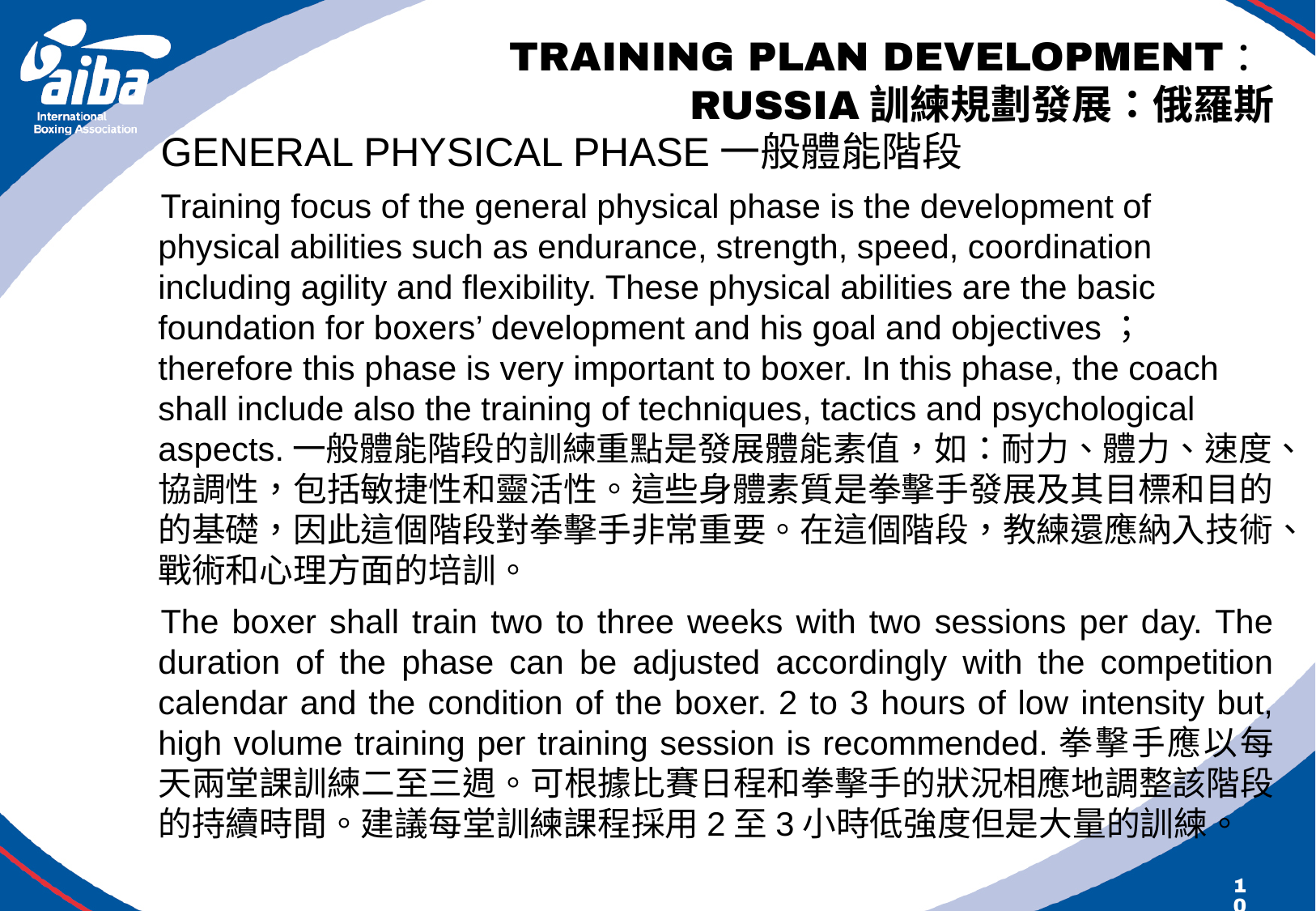

# TRAINING PLAN DEVELOPMENT： RUSSIA訓練規劃發展：俄羅斯
GENERAL PHYSICAL PHASE一般體能階段
Training focus of the general physical phase is the development of physical abilities such as endurance, strength, speed, coordination including agility and flexibility. These physical abilities are the basic foundation for boxers’ development and his goal and objectives； therefore this phase is very important to boxer. In this phase, the coach shall include also the training of techniques, tactics and psychological aspects.一般體能階段的訓練重點是發展體能素值，如：耐力、體力、速度、協調性，包括敏捷性和靈活性。這些身體素質是拳擊手發展及其目標和目的的基礎，因此這個階段對拳擊手非常重要。在這個階段，教練還應納入技術、戰術和心理方面的培訓。
The boxer shall train two to three weeks with two sessions per day. The duration of the phase can be adjusted accordingly with the competition calendar and the condition of the boxer. 2 to 3 hours of low intensity but, high volume training per training session is recommended.拳擊手應以每天兩堂課訓練二至三週。可根據比賽日程和拳擊手的狀況相應地調整該階段的持續時間。建議每堂訓練課程採用2至3小時低強度但是大量的訓練。
102